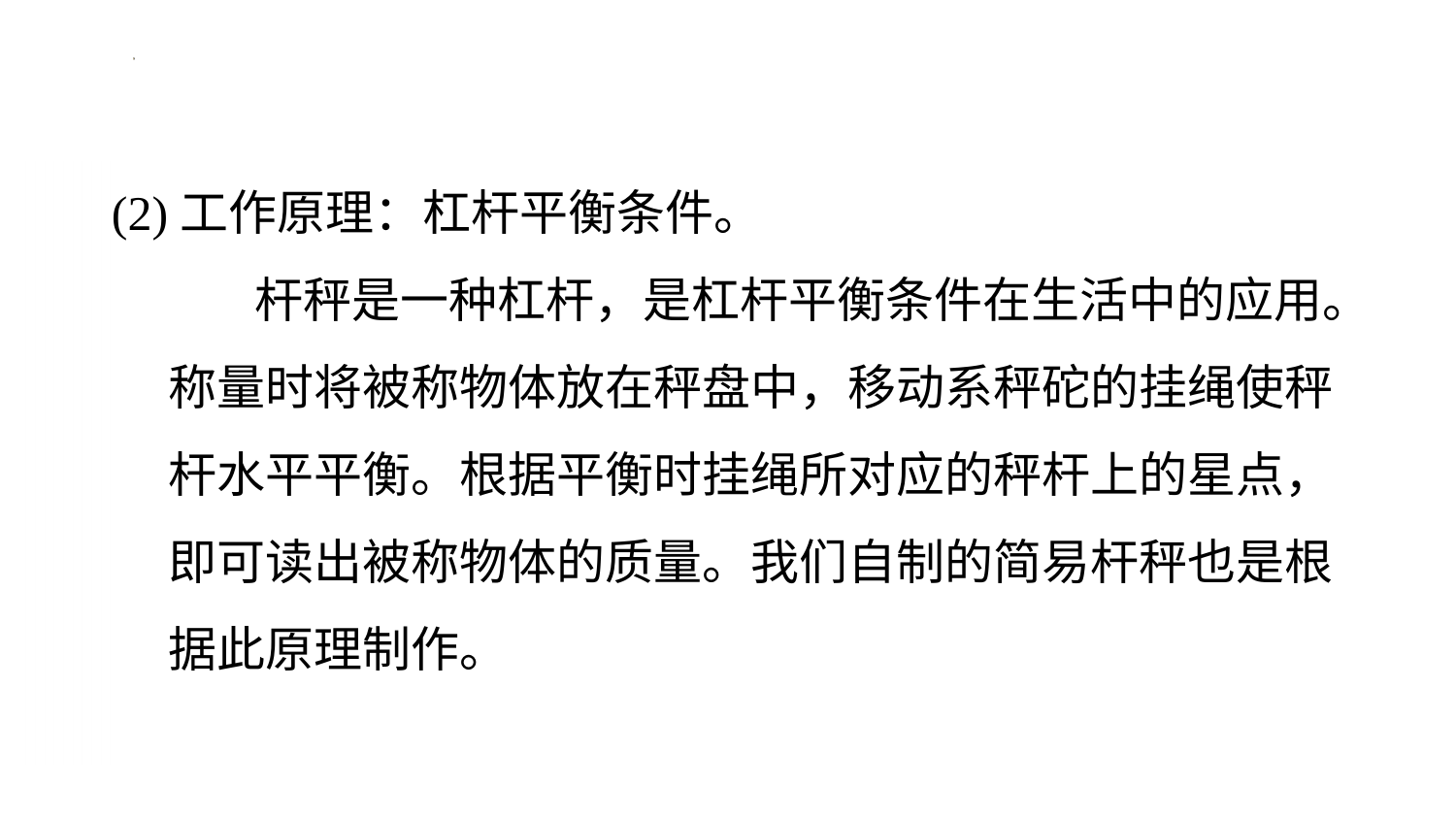

感悟新知
(2)工作原理：杠杆平衡条件。
杆秤是一种杠杆，是杠杆平衡条件在生活中的应用。称量时将被称物体放在秤盘中，移动系秤砣的挂绳使秤杆水平平衡。根据平衡时挂绳所对应的秤杆上的星点，即可读出被称物体的质量。我们自制的简易杆秤也是根据此原理制作。